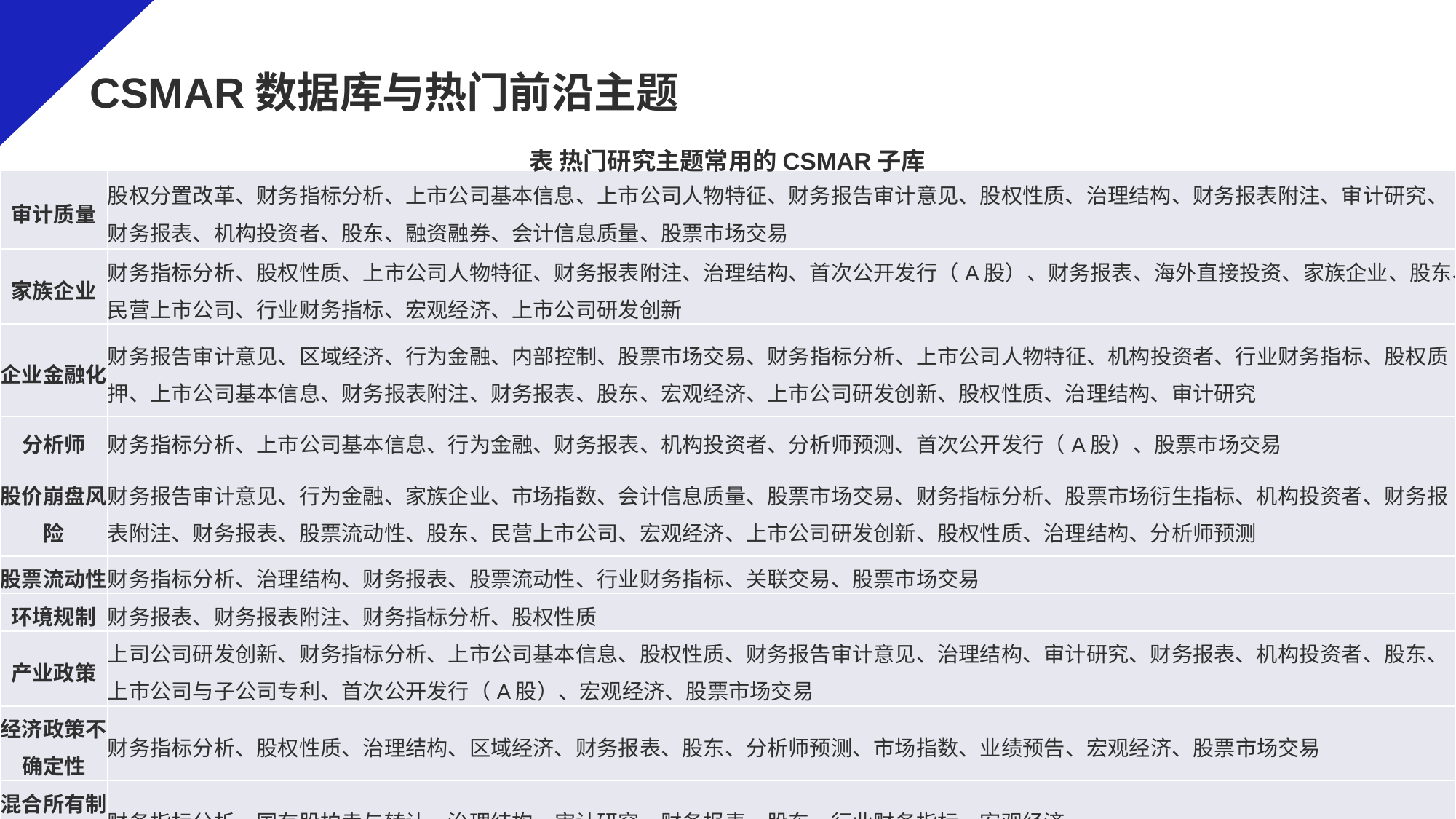

# CSMAR数据库与热门前沿主题

表 热门研究主题常用的CSMAR子库
| 审计质量 | 股权分置改革、财务指标分析、上市公司基本信息、上市公司人物特征、财务报告审计意见、股权性质、治理结构、财务报表附注、审计研究、财务报表、机构投资者、股东、融资融券、会计信息质量、股票市场交易 |
| --- | --- |
| 家族企业 | 财务指标分析、股权性质、上市公司人物特征、财务报表附注、治理结构、首次公开发行（A股）、财务报表、海外直接投资、家族企业、股东、民营上市公司、行业财务指标、宏观经济、上市公司研发创新 |
| 企业金融化 | 财务报告审计意见、区域经济、行为金融、内部控制、股票市场交易、财务指标分析、上市公司人物特征、机构投资者、行业财务指标、股权质押、上市公司基本信息、财务报表附注、财务报表、股东、宏观经济、上市公司研发创新、股权性质、治理结构、审计研究 |
| 分析师 | 财务指标分析、上市公司基本信息、行为金融、财务报表、机构投资者、分析师预测、首次公开发行（A股）、股票市场交易 |
| 股价崩盘风险 | 财务报告审计意见、行为金融、家族企业、市场指数、会计信息质量、股票市场交易、财务指标分析、股票市场衍生指标、机构投资者、财务报表附注、财务报表、股票流动性、股东、民营上市公司、宏观经济、上市公司研发创新、股权性质、治理结构、分析师预测 |
| 股票流动性 | 财务指标分析、治理结构、财务报表、股票流动性、行业财务指标、关联交易、股票市场交易 |
| 环境规制 | 财务报表、财务报表附注、财务指标分析、股权性质 |
| 产业政策 | 上司公司研发创新、财务指标分析、上市公司基本信息、股权性质、财务报告审计意见、治理结构、审计研究、财务报表、机构投资者、股东、上市公司与子公司专利、首次公开发行（A股）、宏观经济、股票市场交易 |
| 经济政策不确定性 | 财务指标分析、股权性质、治理结构、区域经济、财务报表、股东、分析师预测、市场指数、业绩预告、宏观经济、股票市场交易 |
| 混合所有制改革 | 财务指标分析、国有股拍卖与转让、治理结构、审计研究、财务报表、股东、行业财务指标、宏观经济 |